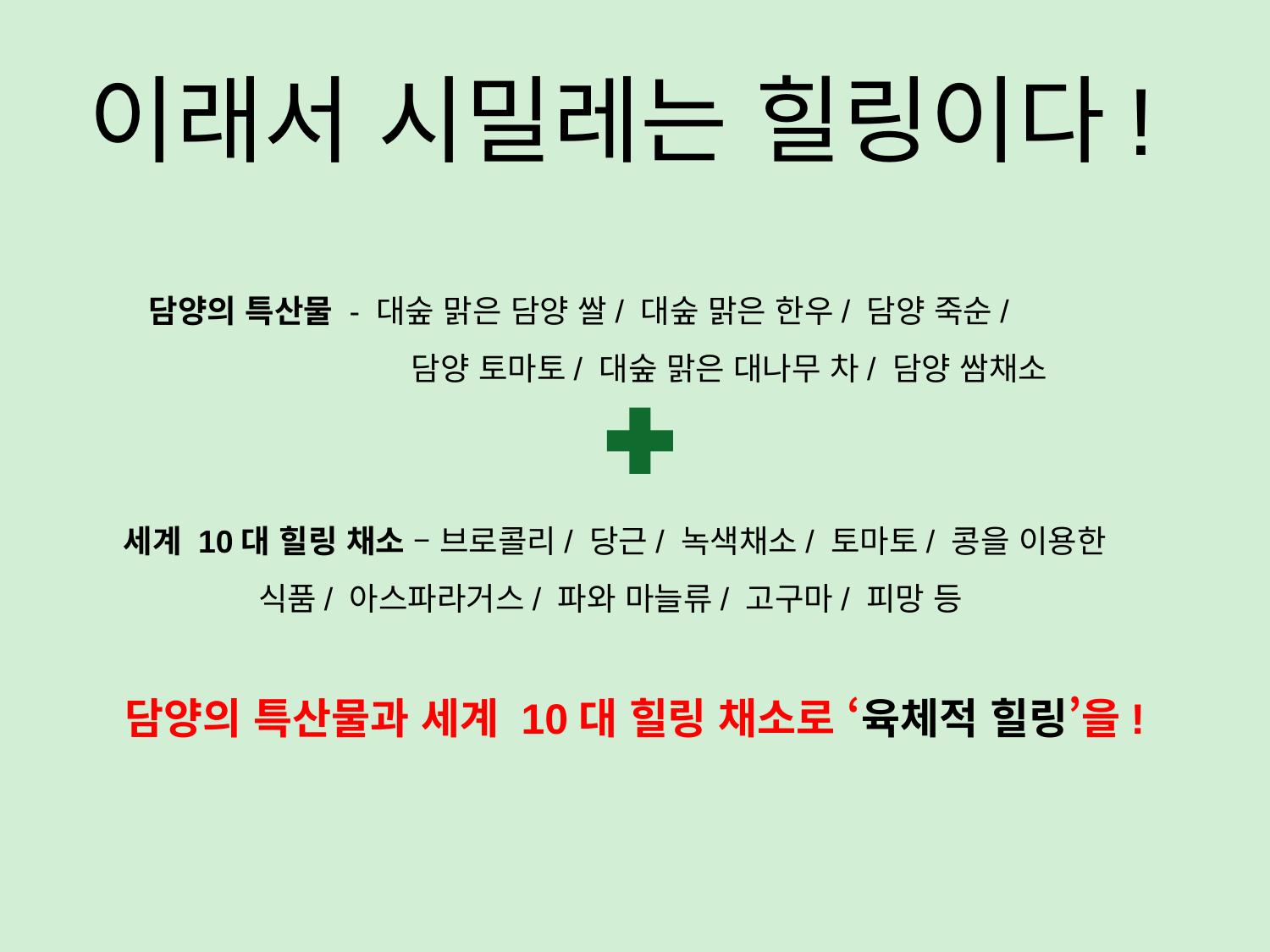

# 이래서 시밀레는 힐링이다!
담양의 특산물 - 대숲 맑은 담양 쌀/ 대숲 맑은 한우/ 담양 죽순/                                  담양 토마토/ 대숲 맑은 대나무 차/ 담양 쌈채소

세계 10대 힐링 채소 – 브로콜리/ 당근/ 녹색채소/ 토마토/ 콩을 이용한 식품/ 아스파라거스/ 파와 마늘류/ 고구마/ 피망 등
담양의 특산물과 세계 10대 힐링 채소로 ‘육체적 힐링’을!